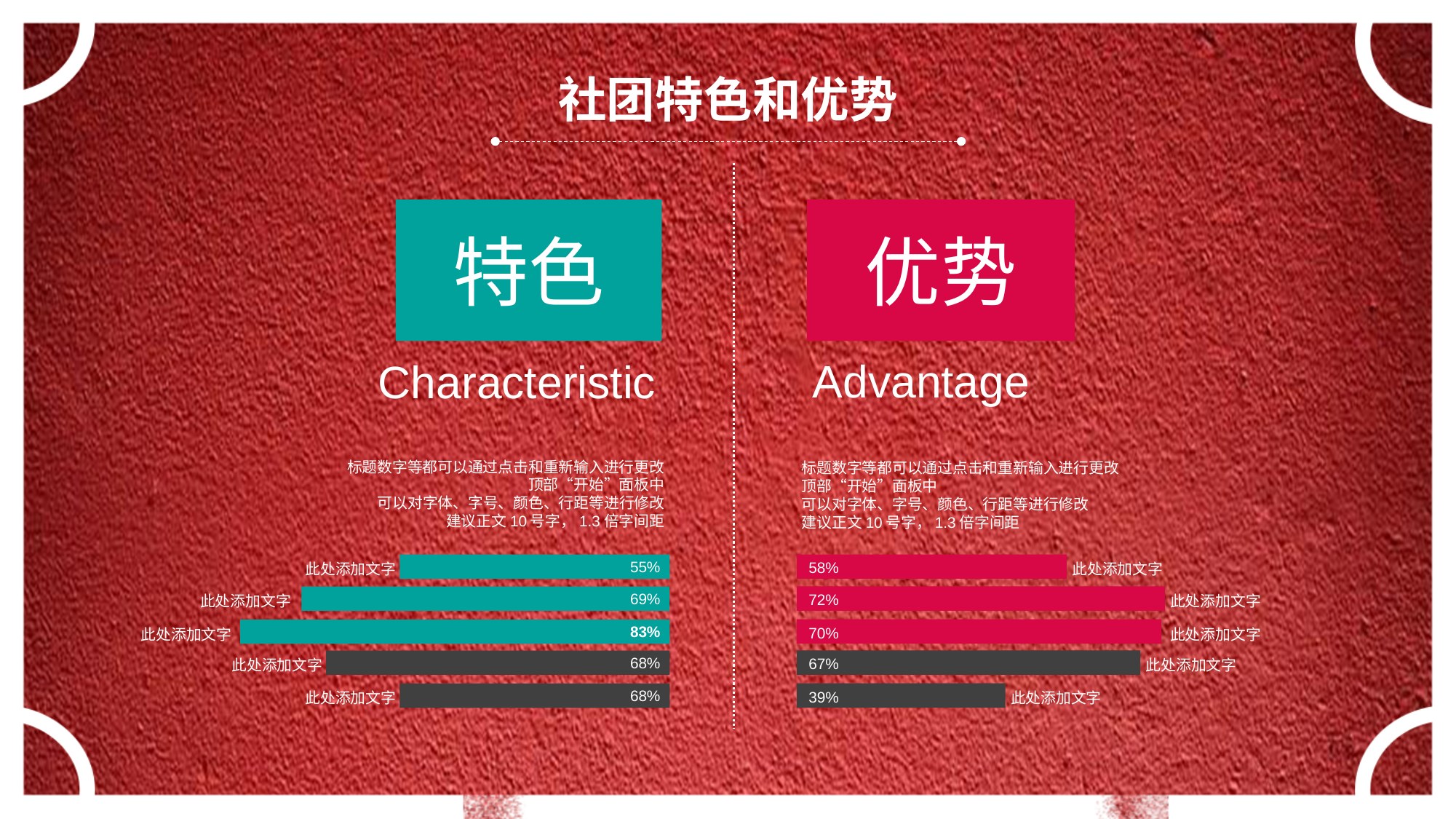

社团特色和优势
特色
Characteristic
优势
Advantage
标题数字等都可以通过点击和重新输入进行更改
顶部“开始”面板中
可以对字体、字号、颜色、行距等进行修改
建议正文10号字，1.3倍字间距
标题数字等都可以通过点击和重新输入进行更改
顶部“开始”面板中
可以对字体、字号、颜色、行距等进行修改
建议正文10号字，1.3倍字间距

58%
此处添加文字

55%
此处添加文字

72%
此处添加文字

69%
此处添加文字

70%
此处添加文字

83%
此处添加文字

67%
此处添加文字

68%
此处添加文字

39%
此处添加文字

68%
此处添加文字